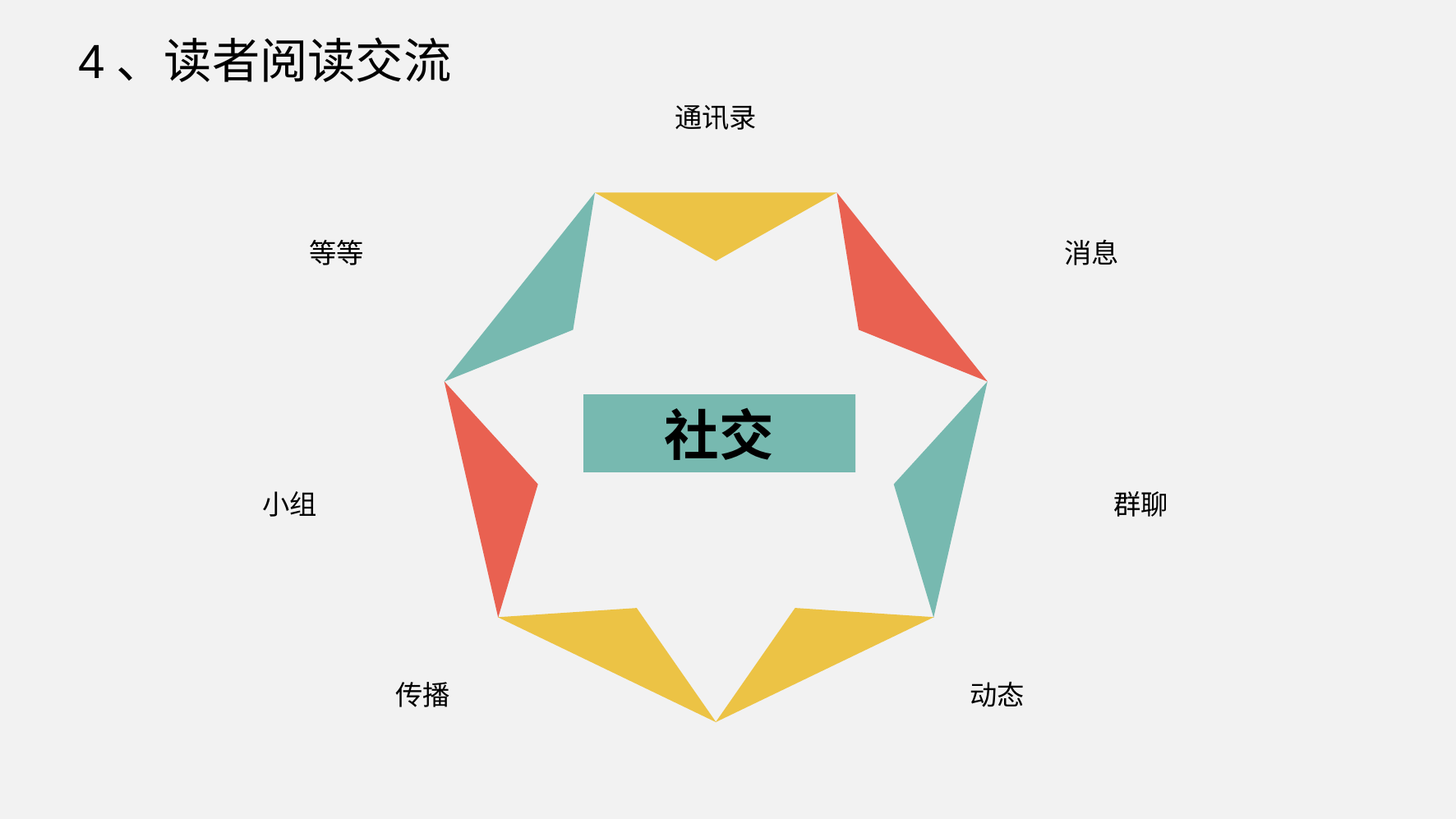

4、读者阅读交流
通讯录

等等
消息

社交

小组
群聊

传播
动态